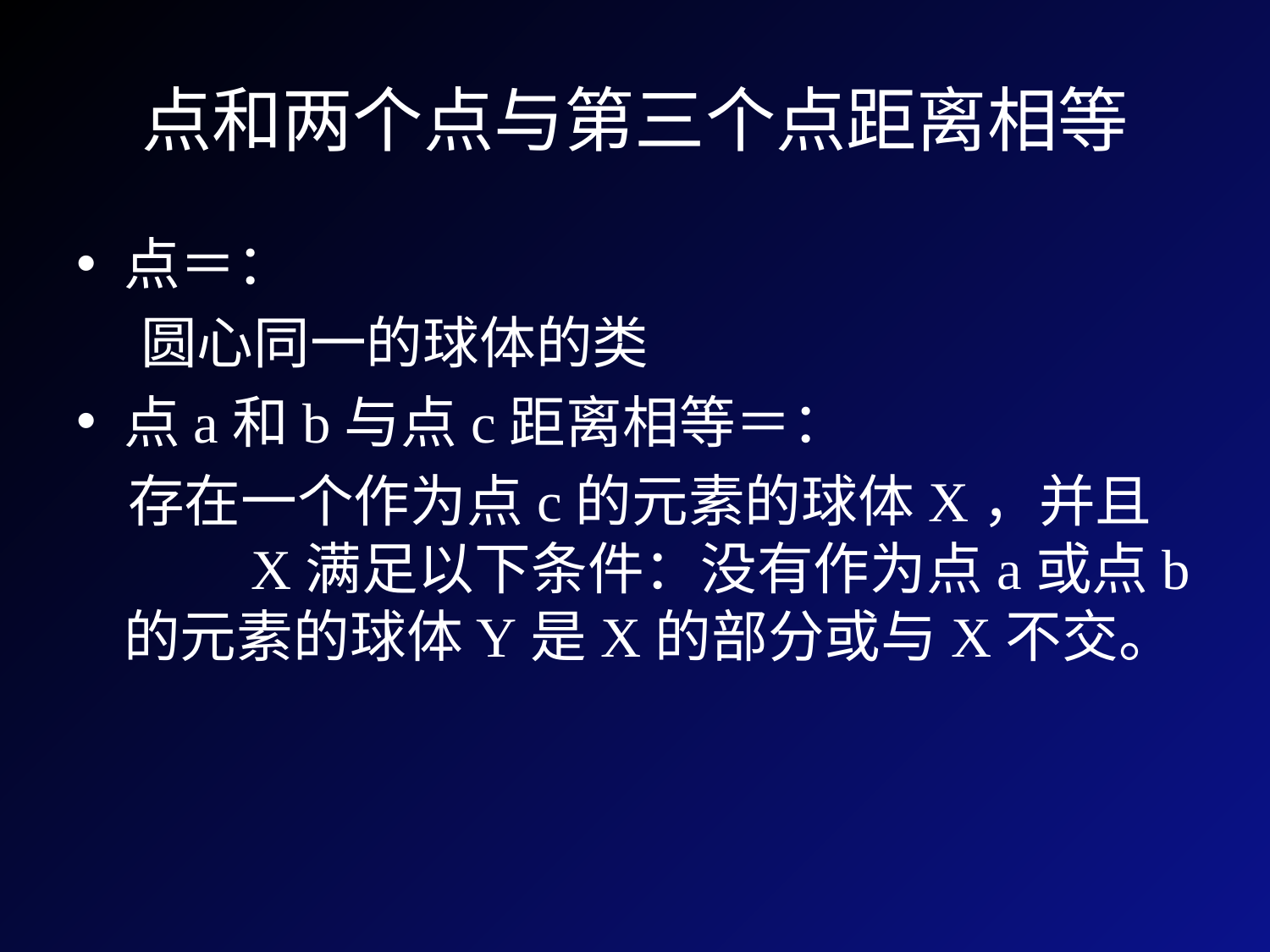

# 点和两个点与第三个点距离相等
点＝：
    圆心同一的球体的类
点a和b与点c距离相等＝：
   存在一个作为点c的元素的球体X，并且	X满足以下条件：没有作为点a或点b的元素的球体Y是X的部分或与X不交。